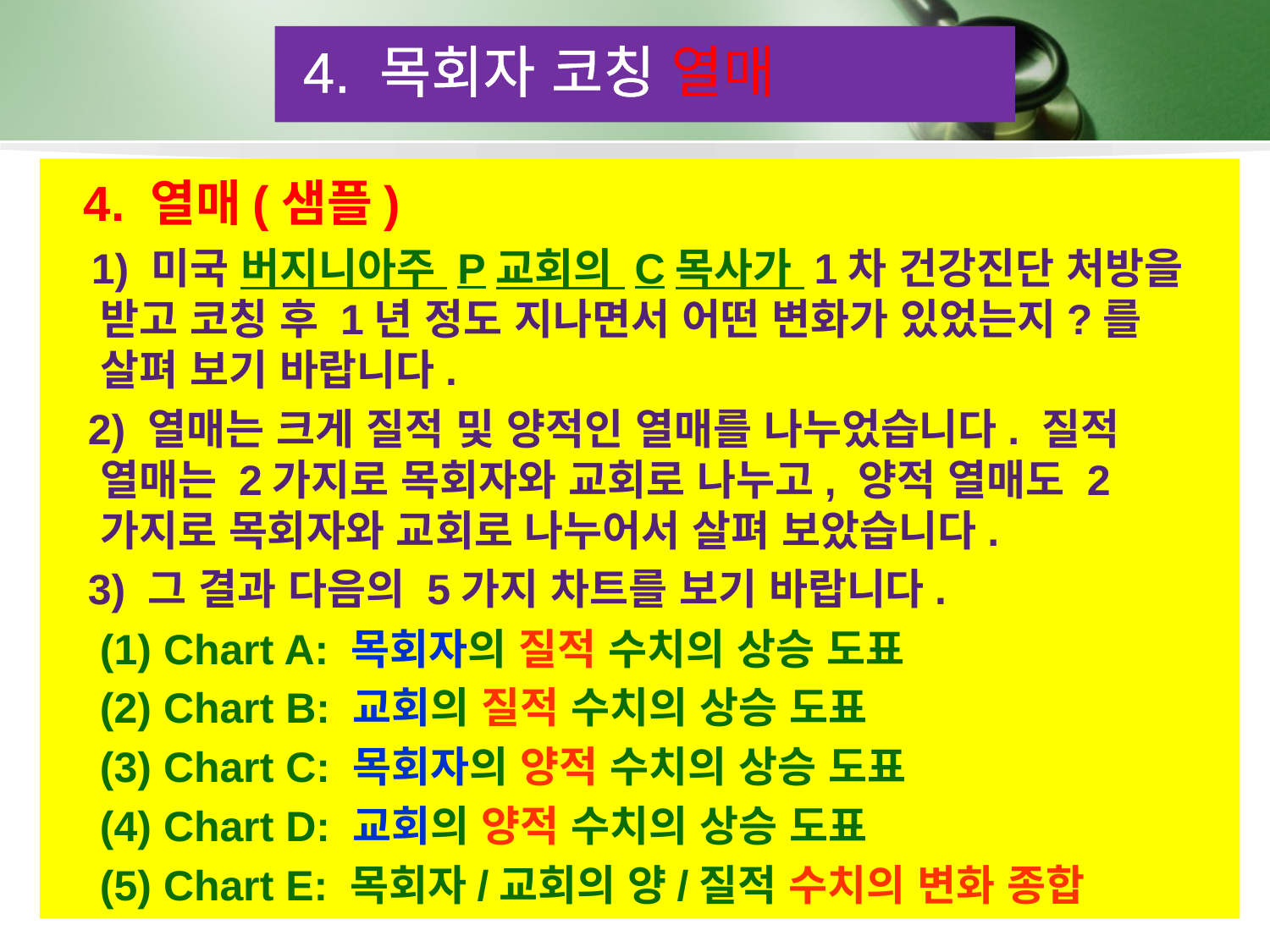

4. 목회자 코칭 열매
  4. 열매(샘플)
    1) 미국 버지니아주 P교회의 C목사가 1차 건강진단 처방을 받고 코칭 후 1년 정도 지나면서 어떤 변화가 있었는지?를 살펴 보기 바랍니다.
   2) 열매는 크게 질적 및 양적인 열매를 나누었습니다. 질적 열매는 2가지로 목회자와 교회로 나누고, 양적 열매도 2가지로 목회자와 교회로 나누어서 살펴 보았습니다.
   3) 그 결과 다음의 5가지 차트를 보기 바랍니다.
    (1) Chart A: 목회자의 질적 수치의 상승 도표
    (2) Chart B: 교회의 질적 수치의 상승 도표
    (3) Chart C: 목회자의 양적 수치의 상승 도표
    (4) Chart D: 교회의 양적 수치의 상승 도표
    (5) Chart E: 목회자/교회의 양/질적 수치의 변화 종합